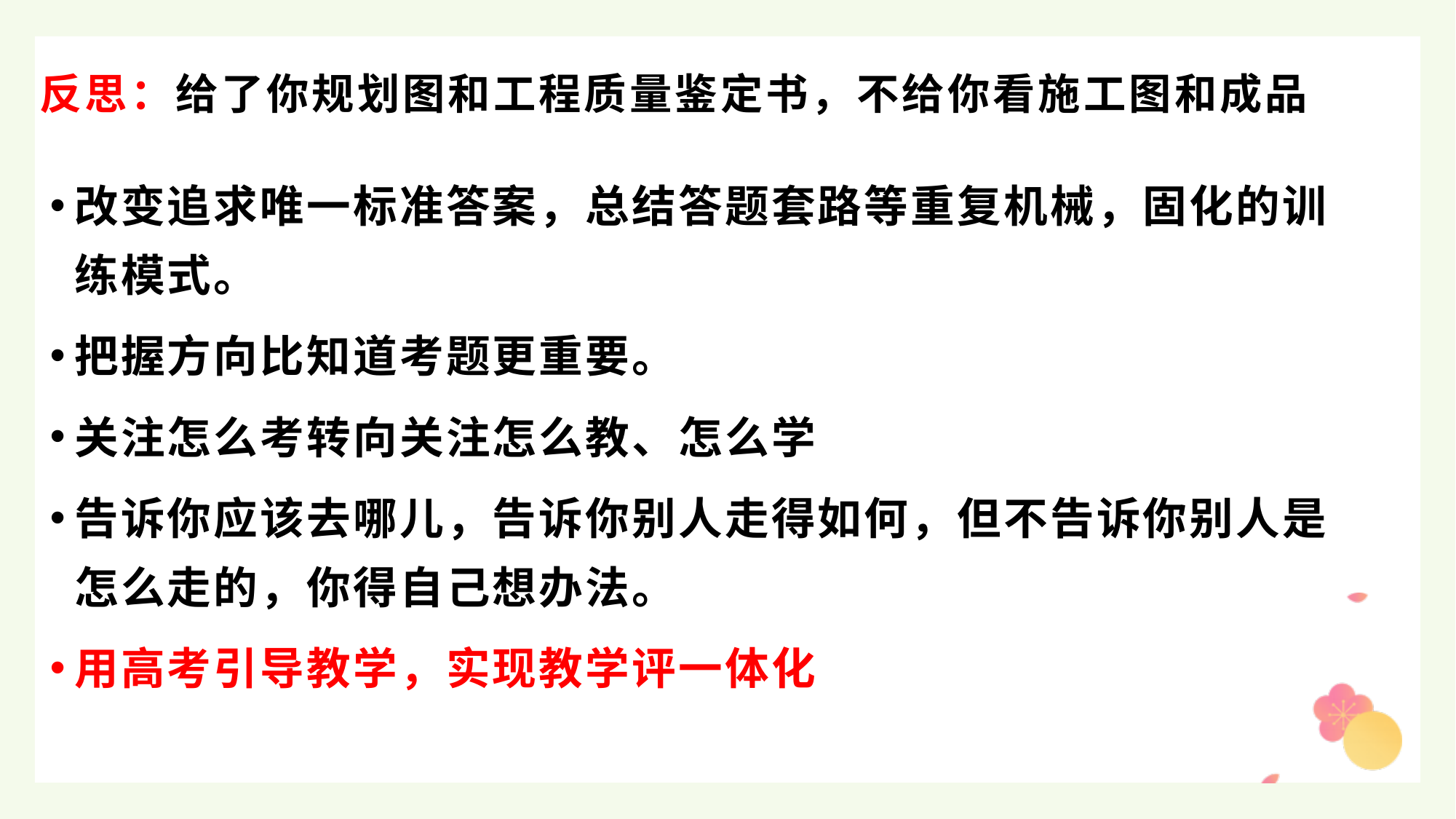

# 反思：给了你规划图和工程质量鉴定书，不给你看施工图和成品
改变追求唯一标准答案，总结答题套路等重复机械，固化的训练模式。
把握方向比知道考题更重要。
关注怎么考转向关注怎么教、怎么学
告诉你应该去哪儿，告诉你别人走得如何，但不告诉你别人是怎么走的，你得自己想办法。
用高考引导教学，实现教学评一体化